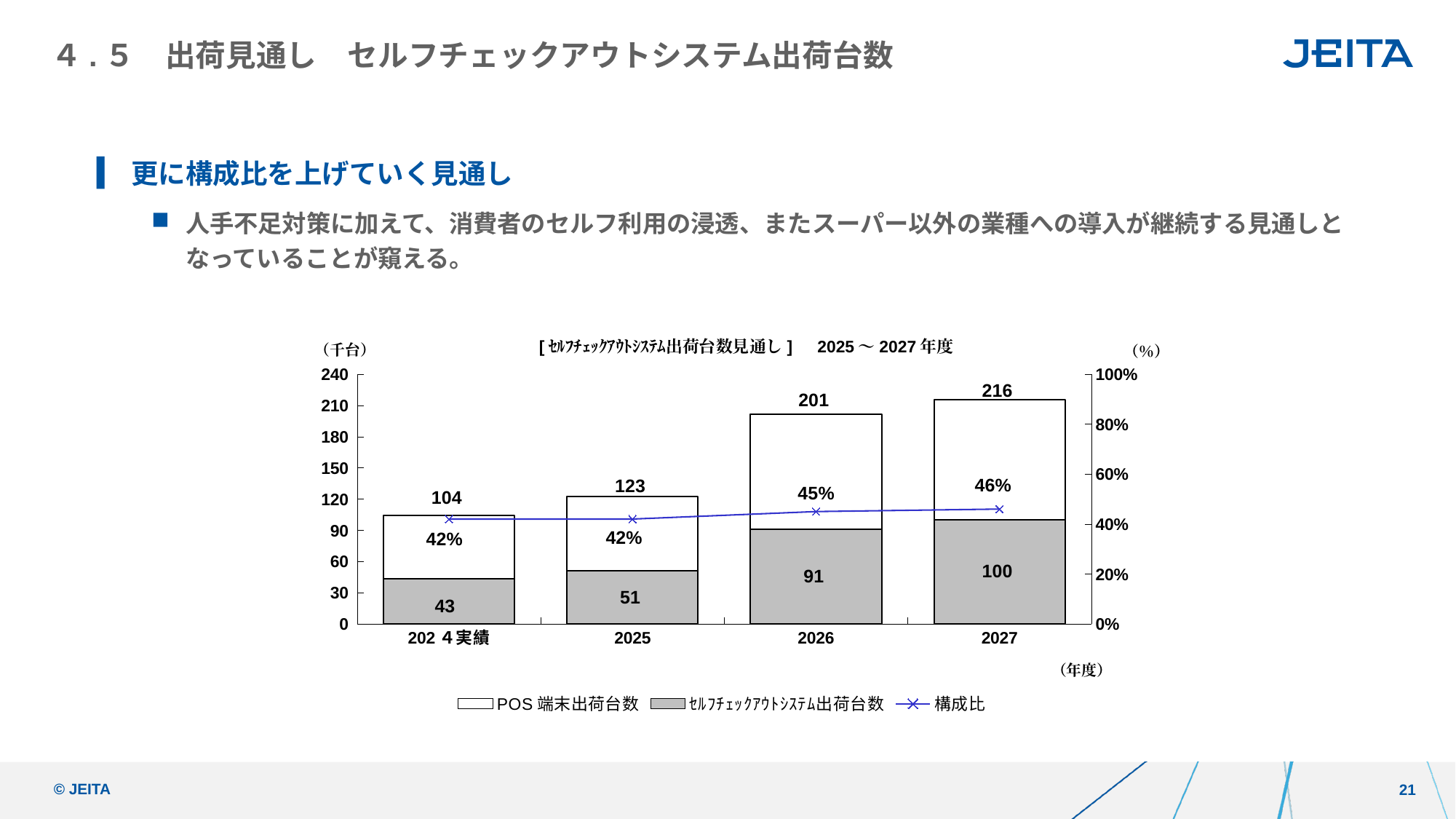

# ４.５　出荷見通し　セルフチェックアウトシステム出荷台数
更に構成比を上げていく見通し
人手不足対策に加えて、消費者のセルフ利用の浸透、またスーパー以外の業種への導入が継続する見通しとなっていることが窺える。

[ｾﾙﾌﾁｪｯｸｱｳﾄｼｽﾃﾑ出荷台数見通し]　2025～2027年度
（千台）
（％）

### Chart

| Category | POS端末出荷台数 | ｾﾙﾌﾁｪｯｸｱｳﾄｼｽﾃﾑ出荷台数 | 構成比 |
|---|---|---|---|
| 202４実績 | 104.087 | 43.485 | 0.42 |
| 2025 | 122.718573 | 51.033395143285716 | 0.42 |
| 2026 | 201.34611584357143 | 90.86462570712031 | 0.45 |
| 2027 | 215.52663514512582 | 100.06593774595127 | 0.46 |
（年度）
© JEITA